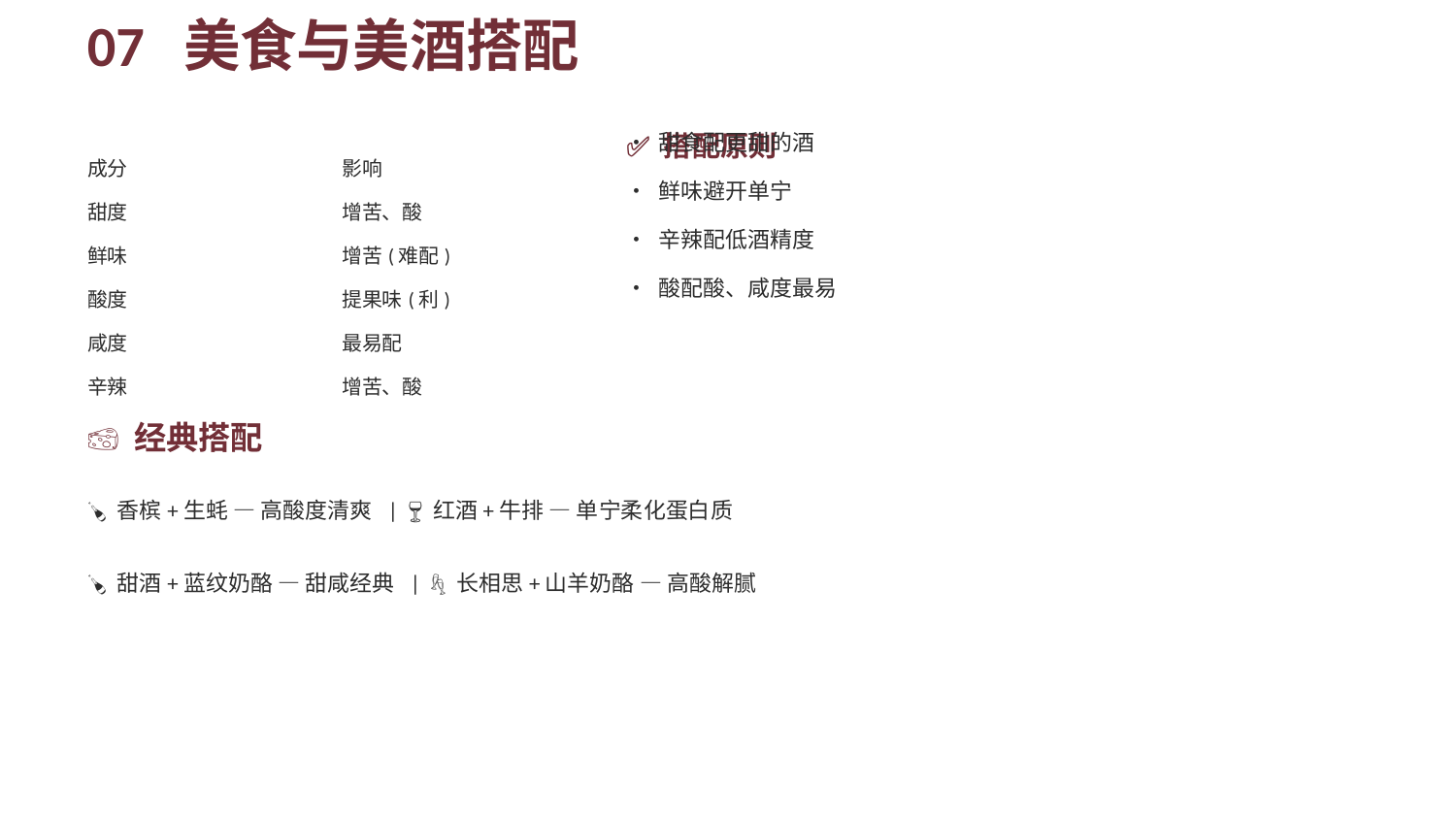

07  美食与美酒搭配
| 成分 | 影响 |
| --- | --- |
| 甜度 | 增苦、酸 |
| 鲜味 | 增苦(难配) |
| 酸度 | 提果味(利) |
| 咸度 | 最易配 |
| 辛辣 | 增苦、酸 |
✅ 搭配原则
• 甜食配更甜的酒
• 鲜味避开单宁
• 辛辣配低酒精度
• 酸配酸、咸度最易
🧀 经典搭配
🍾 香槟+生蚝 — 高酸度清爽  |  🍷 红酒+牛排 — 单宁柔化蛋白质
🍾 甜酒+蓝纹奶酪 — 甜咸经典  |  🥂 长相思+山羊奶酪 — 高酸解腻